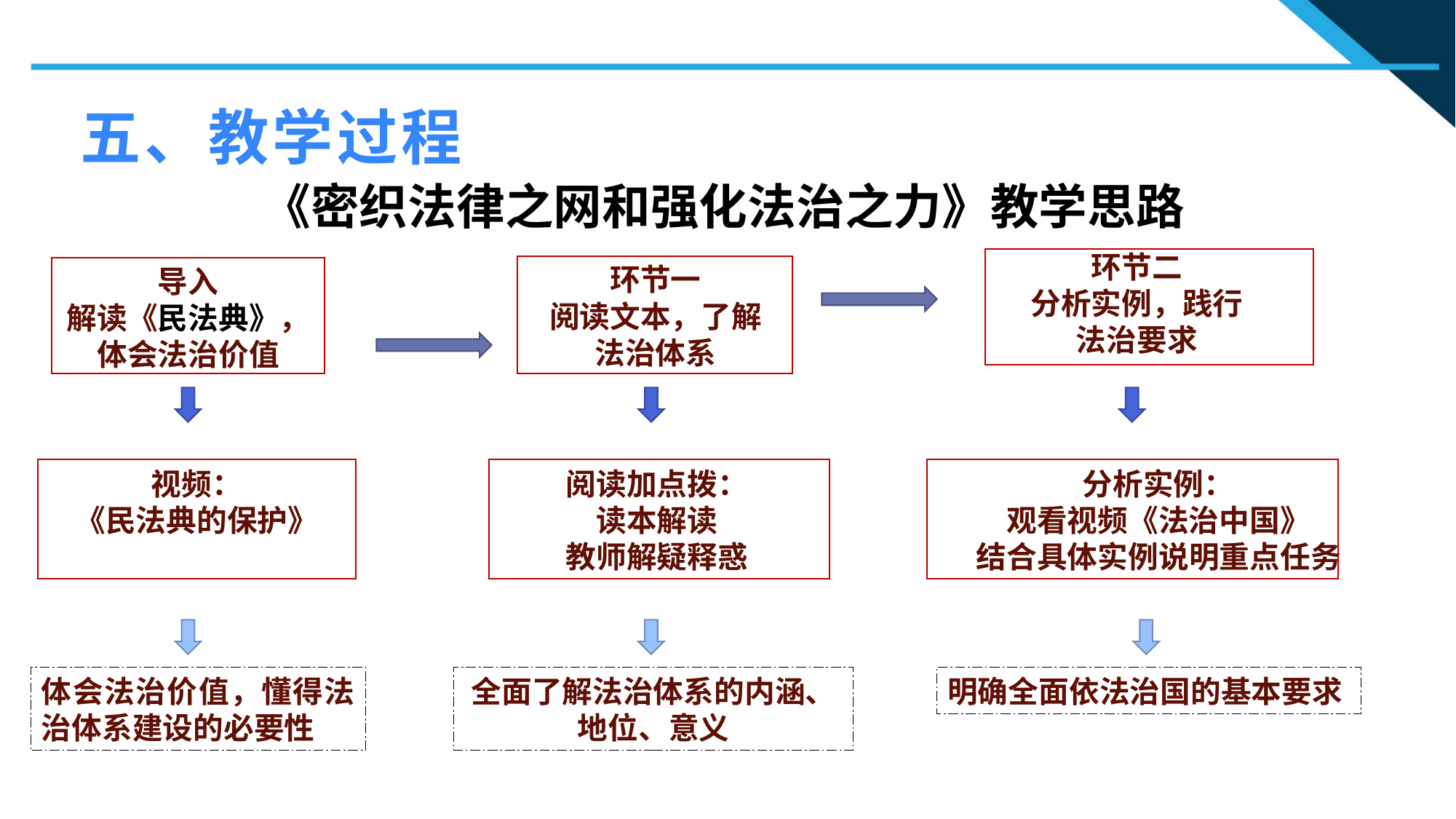

五、教学过程

《密织法律之网和强化法治之力》教学思路
环节二
分析实例，践行
法治要求

环节一
阅读文本，了解
法治体系

导入
解读《民法典》，体会法治价值

视频：
《民法典的保护》

阅读加点拨：
读本解读
教师解疑释惑

分析实例：
观看视频《法治中国》
结合具体实例说明重点任务

体会法治价值，懂得法治体系建设的必要性
全面了解法治体系的内涵、地位、意义
明确全面依法治国的基本要求